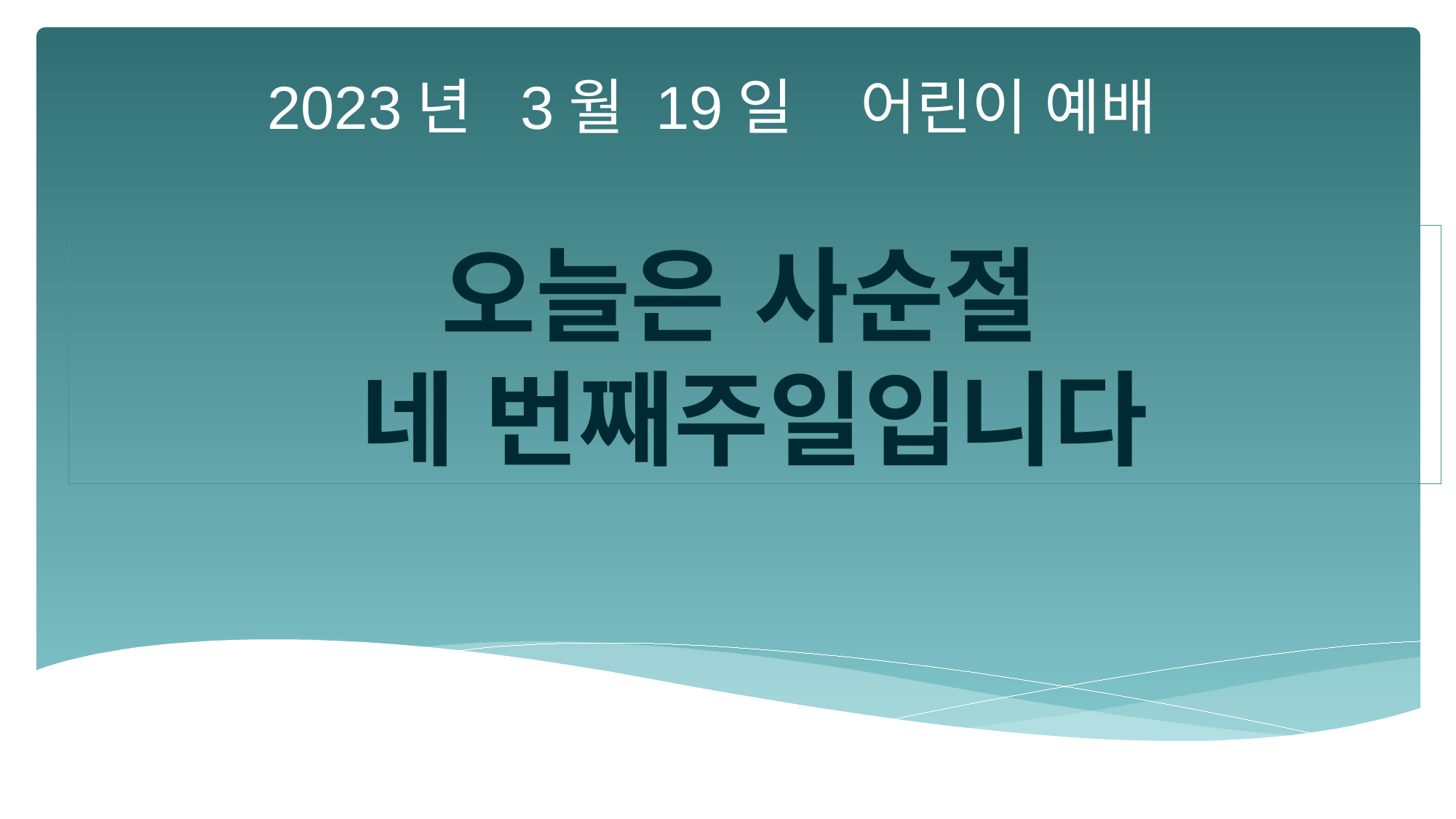

2023년  3월 19일    어린이 예배
오늘은 사순절
네 번째주일입니다